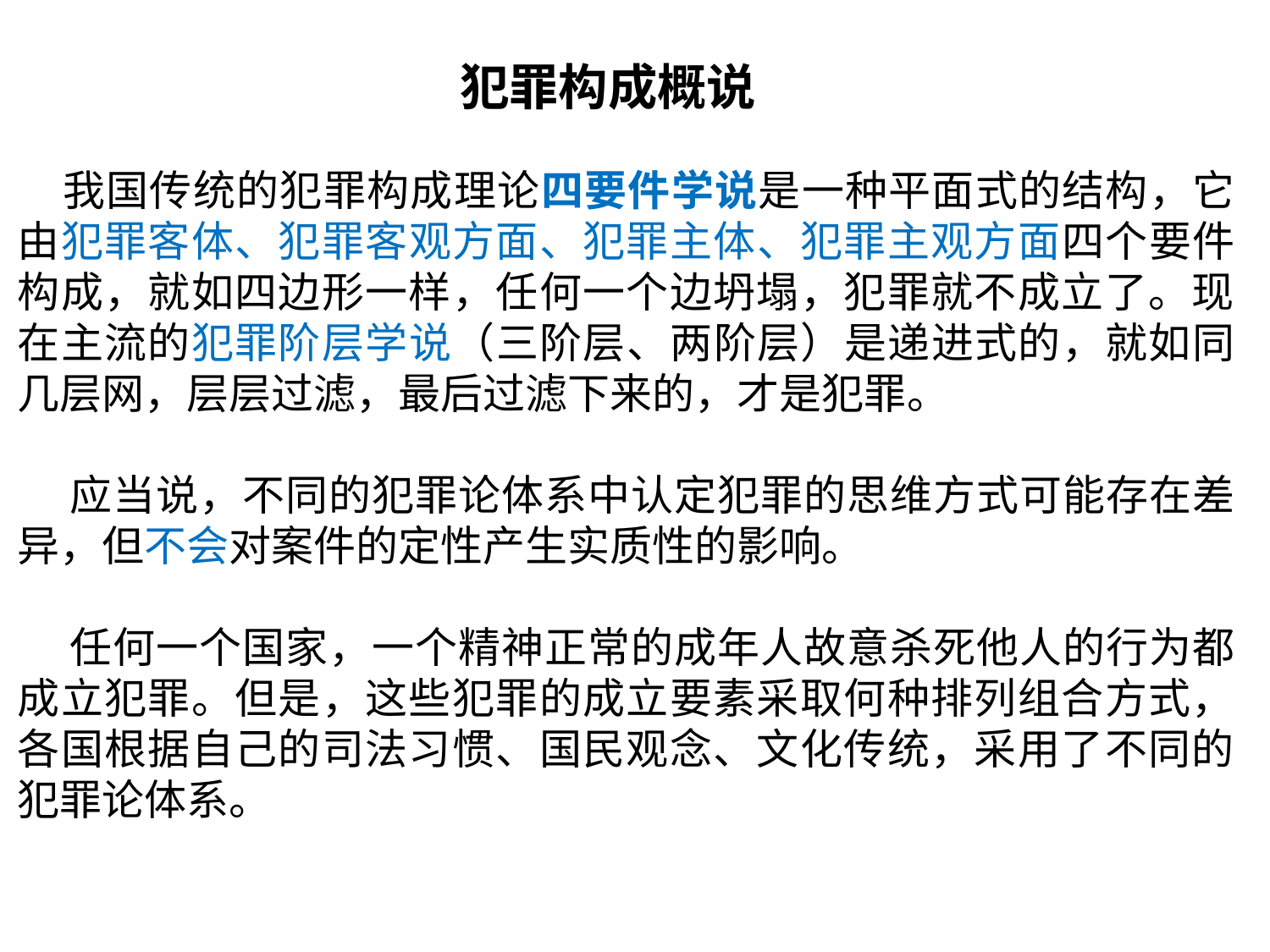

犯罪构成概说

    我国传统的犯罪构成理论四要件学说是一种平面式的结构，它由犯罪客体、犯罪客观方面、犯罪主体、犯罪主观方面四个要件构成，就如四边形一样，任何一个边坍塌，犯罪就不成立了。现在主流的犯罪阶层学说（三阶层、两阶层）是递进式的，就如同几层网，层层过滤，最后过滤下来的，才是犯罪。

    应当说，不同的犯罪论体系中认定犯罪的思维方式可能存在差异，但不会对案件的定性产生实质性的影响。

    任何一个国家，一个精神正常的成年人故意杀死他人的行为都成立犯罪。但是，这些犯罪的成立要素采取何种排列组合方式，各国根据自己的司法习惯、国民观念、文化传统，采用了不同的犯罪论体系。